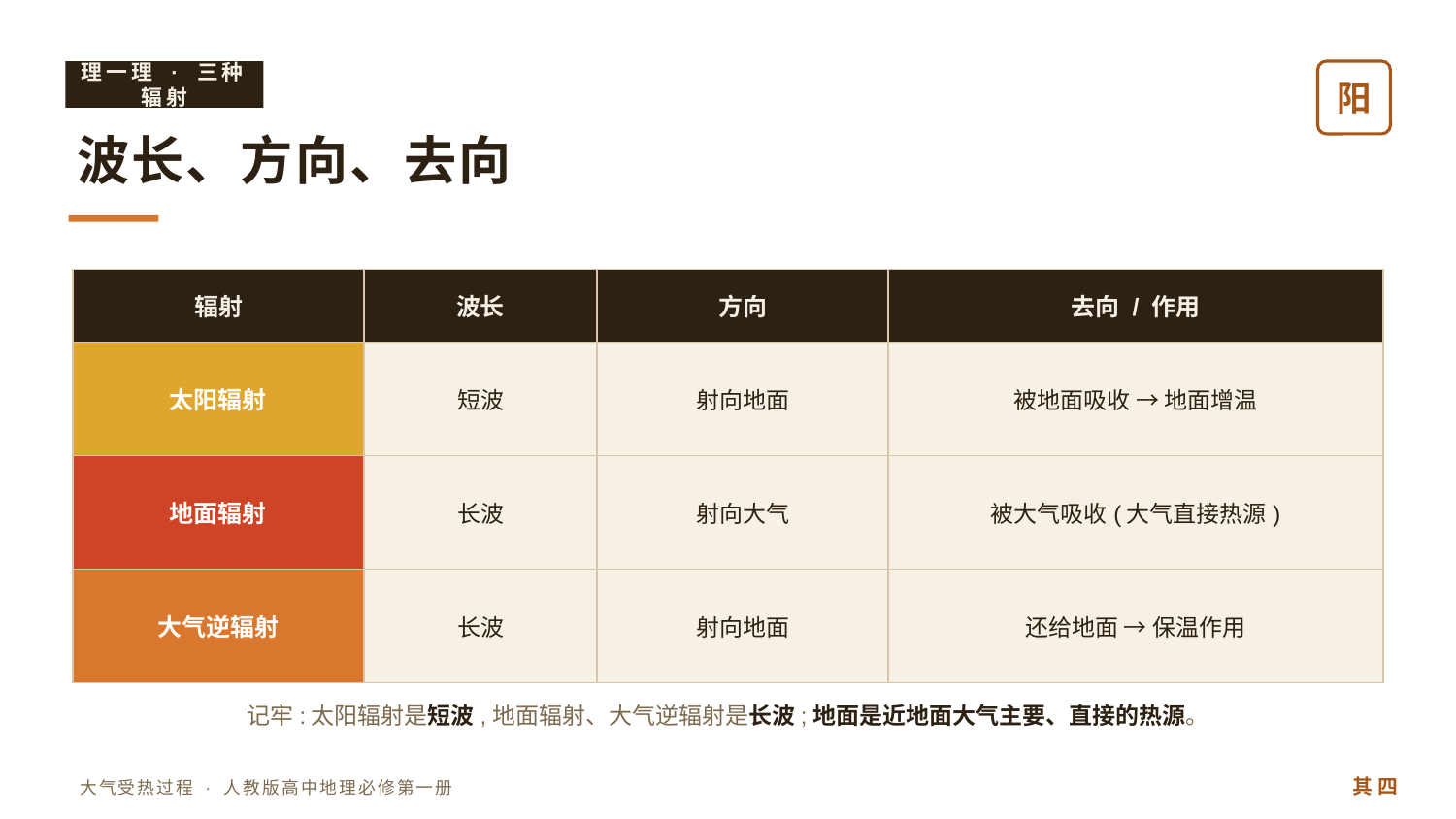

理一理 · 三种辐射
阳

波长、方向、去向

| 辐射 | 波长 | 方向 | 去向 / 作用 |
| --- | --- | --- | --- |
| 太阳辐射 | 短波 | 射向地面 | 被地面吸收 → 地面增温 |
| 地面辐射 | 长波 | 射向大气 | 被大气吸收(大气直接热源) |
| 大气逆辐射 | 长波 | 射向地面 | 还给地面 → 保温作用 |
记牢:太阳辐射是短波,地面辐射、大气逆辐射是长波;地面是近地面大气主要、直接的热源。
其 四
大气受热过程 · 人教版高中地理必修第一册